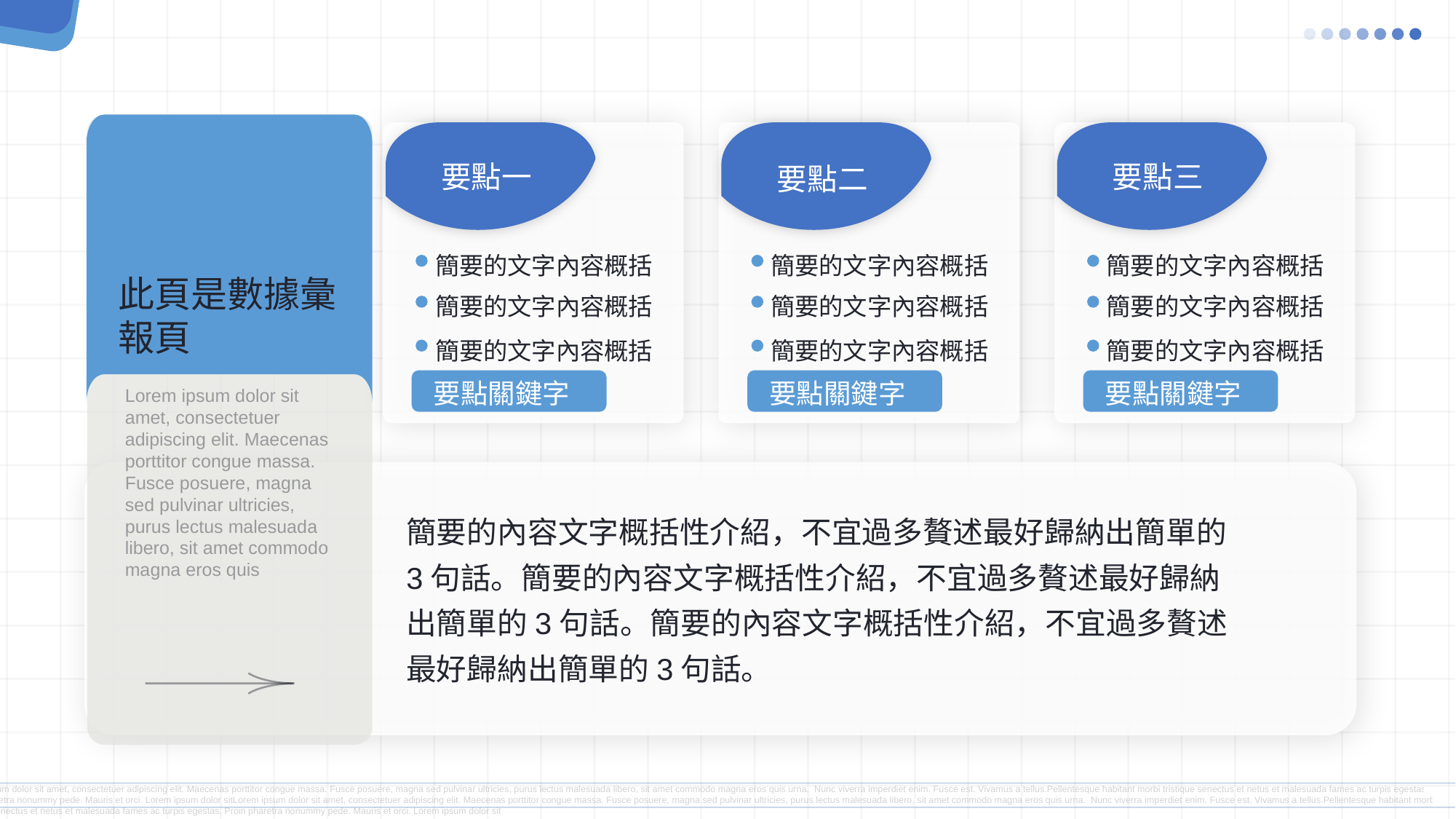

Lorem ipsum dolor sit amet, consectetuer adipiscing elit. Maecenas porttitor congue massa. Fusce posuere, magna sed pulvinar ultricies, purus lectus malesuada libero, sit amet commodo magna eros quis

此頁是數據彙報頁

要點一
簡要的文字內容概括

簡要的文字內容概括

簡要的文字內容概括

要點關鍵字

要點二
簡要的文字內容概括

簡要的文字內容概括

簡要的文字內容概括

要點關鍵字

要點三
簡要的文字內容概括

簡要的文字內容概括

簡要的文字內容概括

要點關鍵字

簡要的內容文字概括性介紹，不宜過多贅述最好歸納出簡單的3句話。簡要的內容文字概括性介紹，不宜過多贅述最好歸納出簡單的3句話。簡要的內容文字概括性介紹，不宜過多贅述最好歸納出簡單的3句話。
Lorem ipsum dolor sit amet, consectetuer adipiscing elit. Maecenas porttitor congue massa. Fusce posuere, magna sed pulvinar ultricies, purus lectus malesuada libero, sit amet commodo magna eros quis urna.  Nunc viverra imperdiet enim. Fusce est. Vivamus a tellus.Pellentesque habitant morbi tristique senectus et netus et malesuada fames ac turpis egestas. Proin pharetra nonummy pede. Mauris et orci. Lorem ipsum dolor sitLorem ipsum dolor sit amet, consectetuer adipiscing elit. Maecenas porttitor congue massa. Fusce posuere, magna sed pulvinar ultricies, purus lectus malesuada libero, sit amet commodo magna eros quis urna.  Nunc viverra imperdiet enim. Fusce est. Vivamus a tellus.Pellentesque habitant morbi tristique senectus et netus et malesuada fames ac turpis egestas. Proin pharetra nonummy pede. Mauris et orci. Lorem ipsum dolor sit